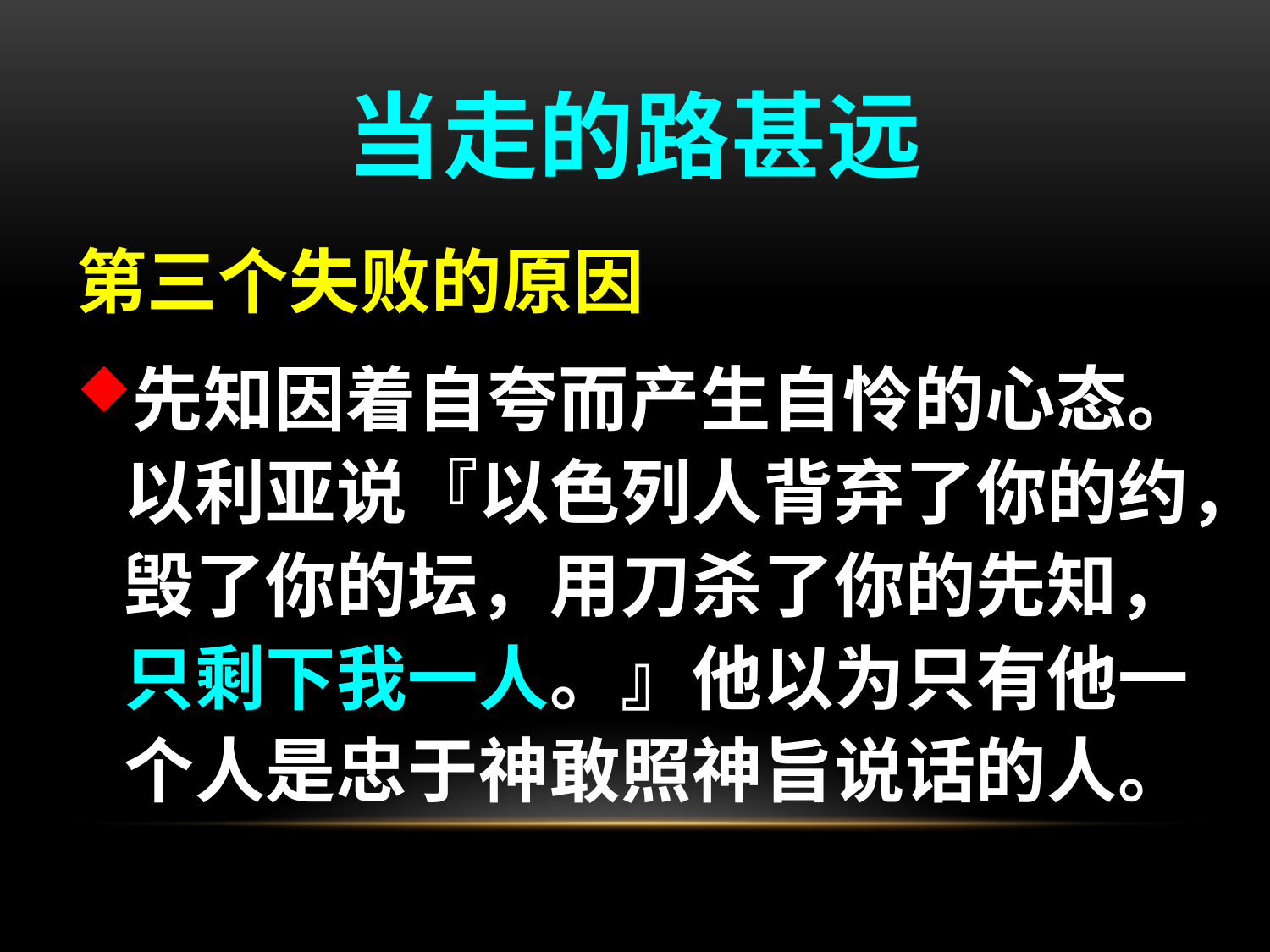

# 当走的路甚远
第三个失败的原因
先知因着自夸而产生自怜的心态。以利亚说『以色列人背弃了你的约，毁了你的坛，用刀杀了你的先知，只剩下我一人。』他以为只有他一个人是忠于神敢照神旨说话的人。